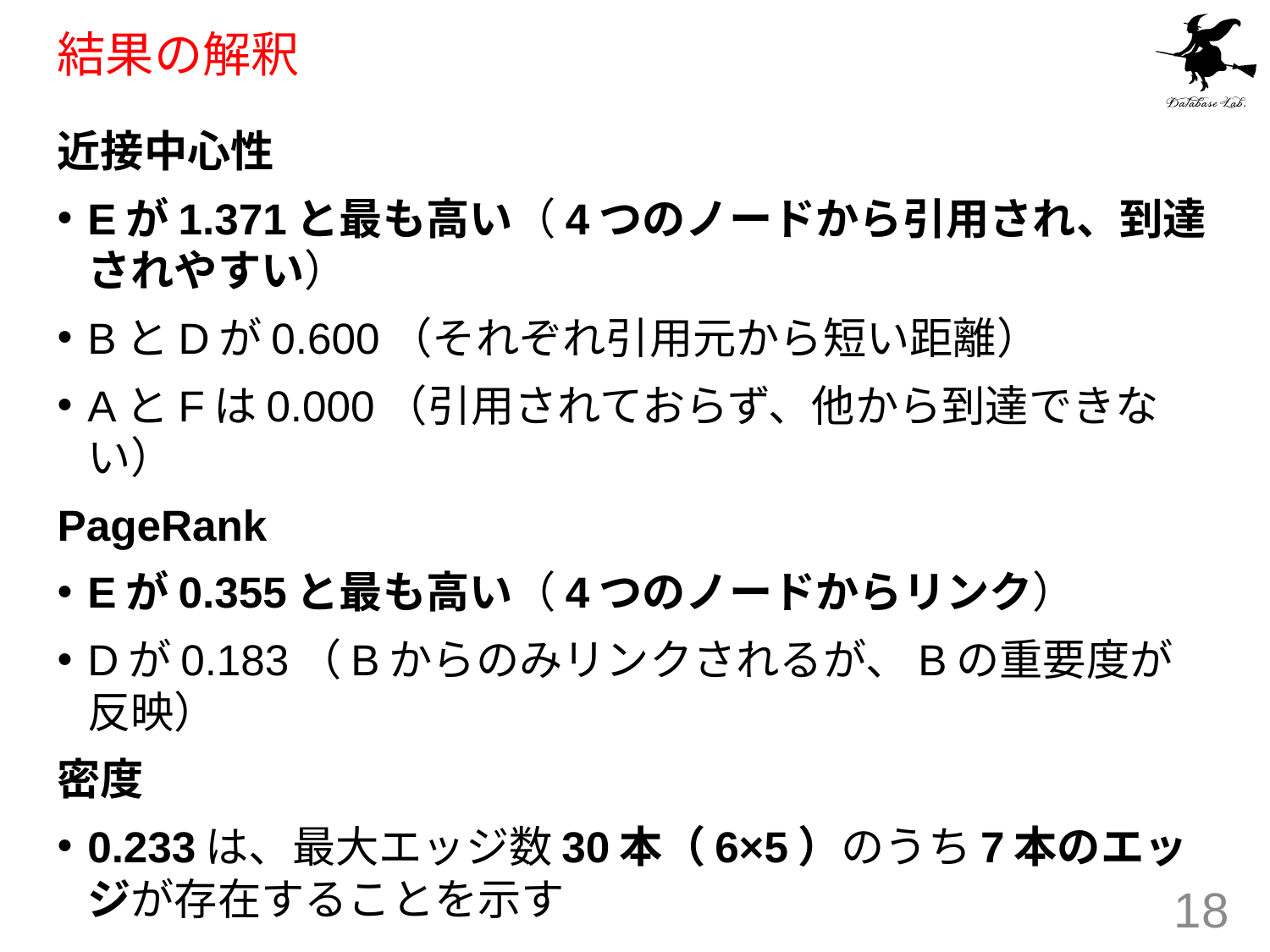

# 結果の解釈
近接中心性
Eが1.371と最も高い（4つのノードから引用され、到達されやすい）
BとDが0.600（それぞれ引用元から短い距離）
AとFは0.000（引用されておらず、他から到達できない）
PageRank
Eが0.355と最も高い（4つのノードからリンク）
Dが0.183（Bからのみリンクされるが、Bの重要度が反映）
密度
0.233は、最大エッジ数30本（6×5）のうち7本のエッジが存在することを示す

18